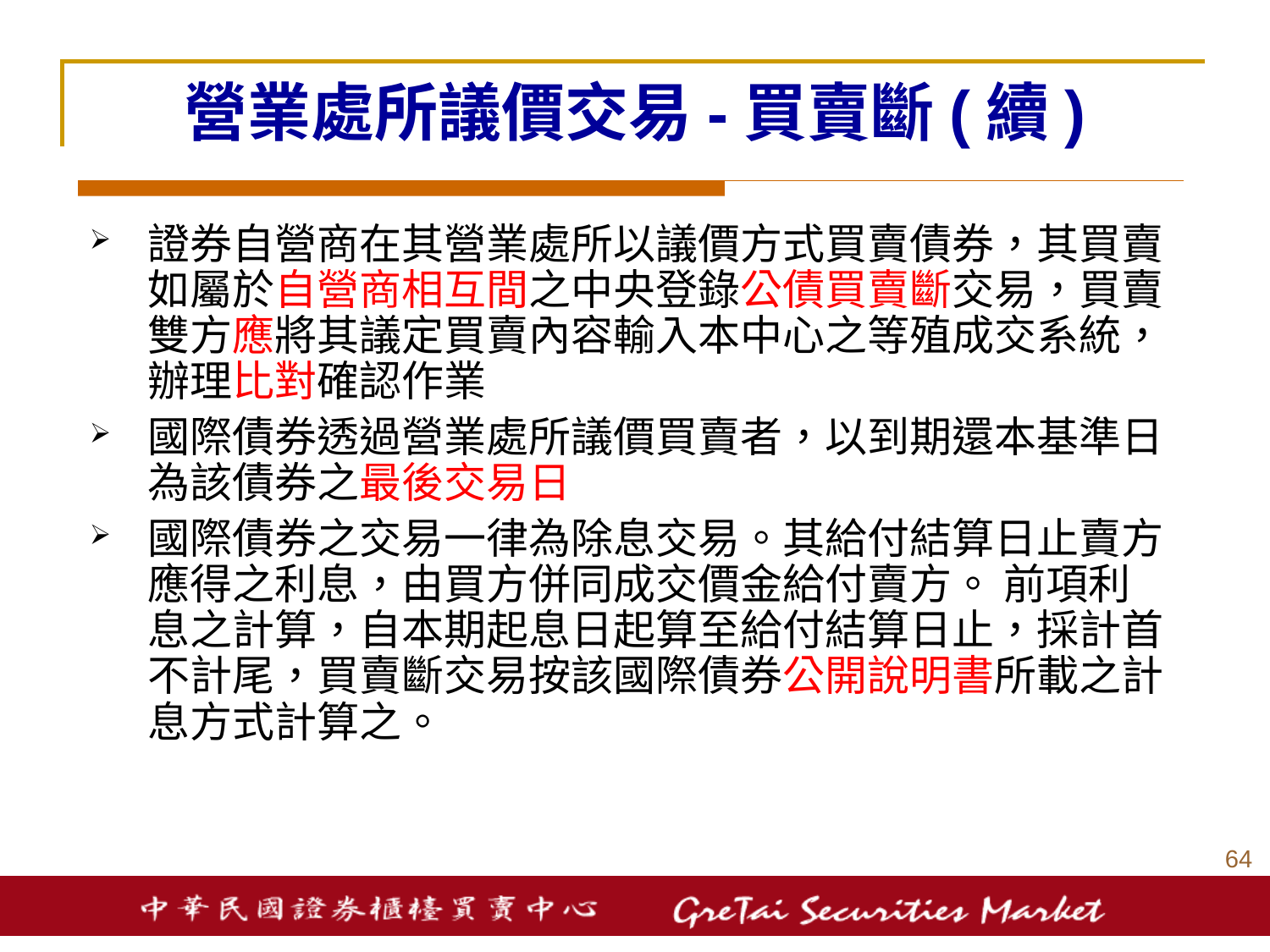

營業處所議價交易-買賣斷(續)

證券自營商在其營業處所以議價方式買賣債券，其買賣如屬於自營商相互間之中央登錄公債買賣斷交易，買賣雙方應將其議定買賣內容輸入本中心之等殖成交系統，辦理比對確認作業
國際債券透過營業處所議價買賣者，以到期還本基準日為該債券之最後交易日
國際債券之交易一律為除息交易。其給付結算日止賣方應得之利息，由買方併同成交價金給付賣方。 前項利息之計算，自本期起息日起算至給付結算日止，採計首不計尾，買賣斷交易按該國際債券公開說明書所載之計息方式計算之。

64